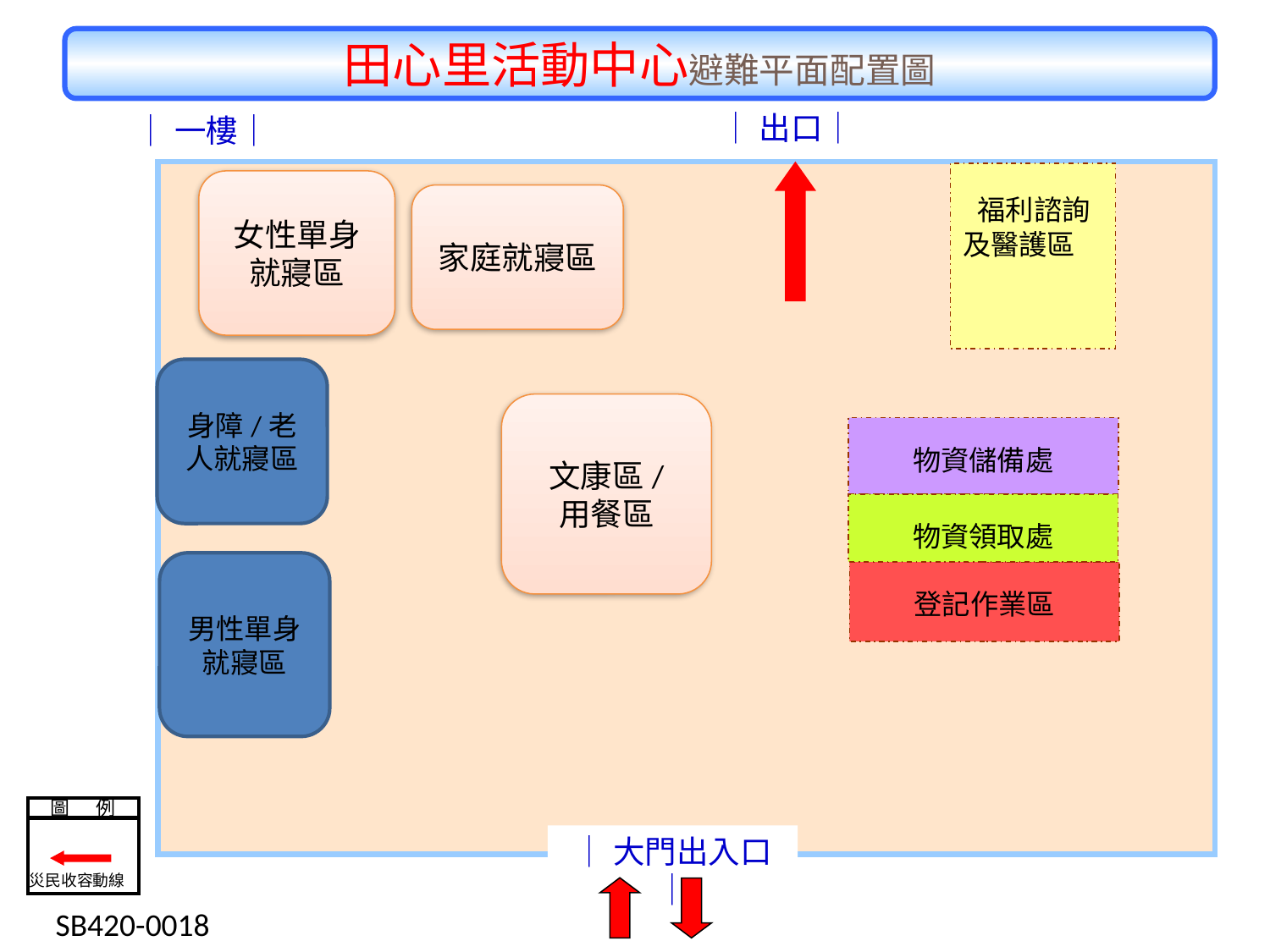

田心里活動中心避難平面配置圖
│出口│
│一樓│

 福利諮詢及醫護區
女性單身
就寢區
家庭就寢區

身障/老人就寢區
文康區/
用餐區
物資儲備處
物資領取處
男性單身
就寢區
登記作業區
圖      例

災民收容動線
│大門出入口│

 SB420-0018